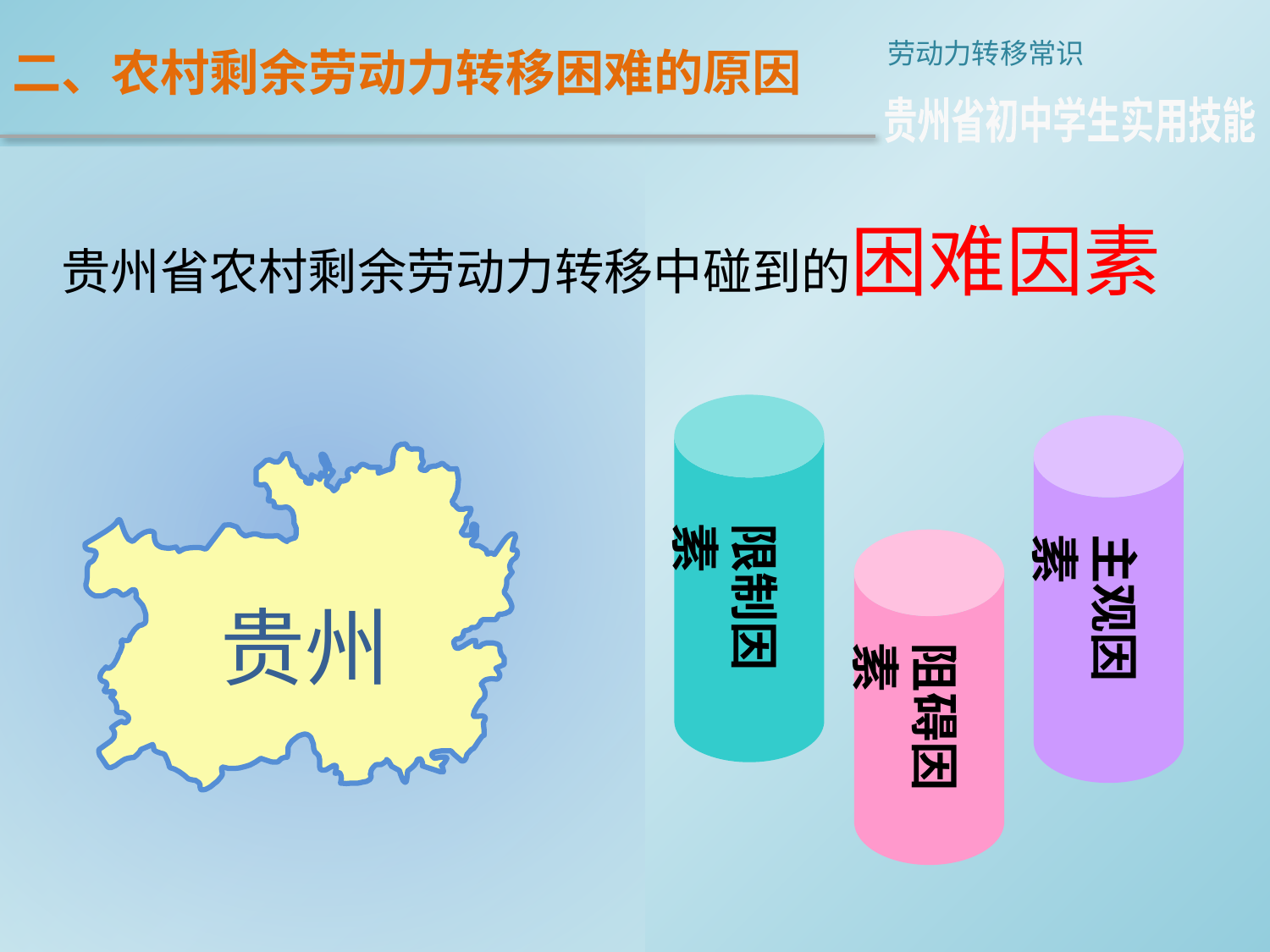

二、农村剩余劳动力转移困难的原因
劳动力转移常识
贵州省初中学生实用技能

贵州省农村剩余劳动力转移中碰到的困难因素

限制因素

主观因素

阻碍因素
贵州